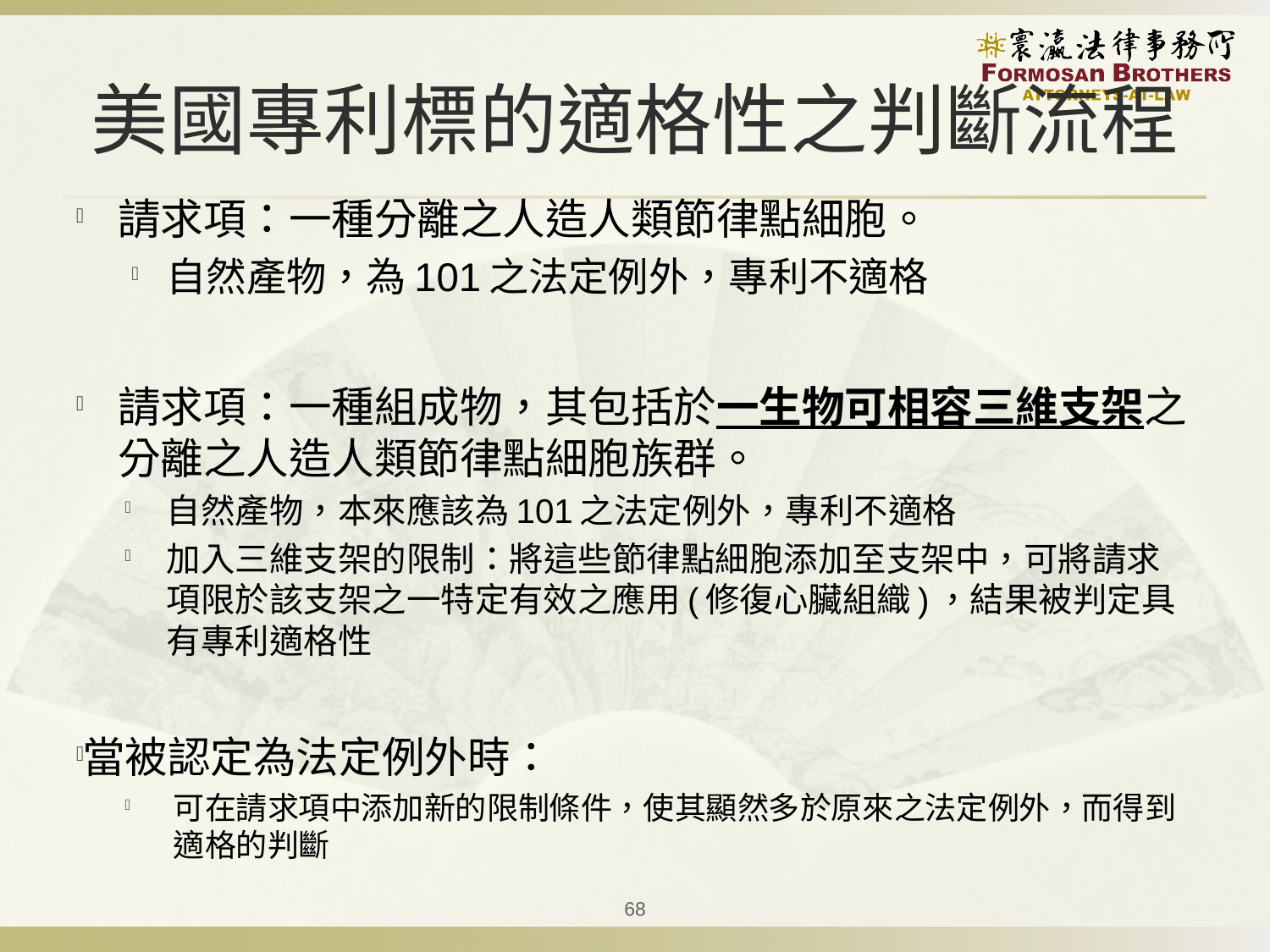

# 美國專利標的適格性之判斷流程
請求項：一種分離之人造人類節律點細胞。
自然產物，為101之法定例外，專利不適格

請求項：一種組成物，其包括於一生物可相容三維支架之分離之人造人類節律點細胞族群。
自然產物，本來應該為101之法定例外，專利不適格
加入三維支架的限制：將這些節律點細胞添加至支架中，可將請求項限於該支架之一特定有效之應用(修復心臟組織)，結果被判定具有專利適格性

當被認定為法定例外時：
可在請求項中添加新的限制條件，使其顯然多於原來之法定例外，而得到適格的判斷

68